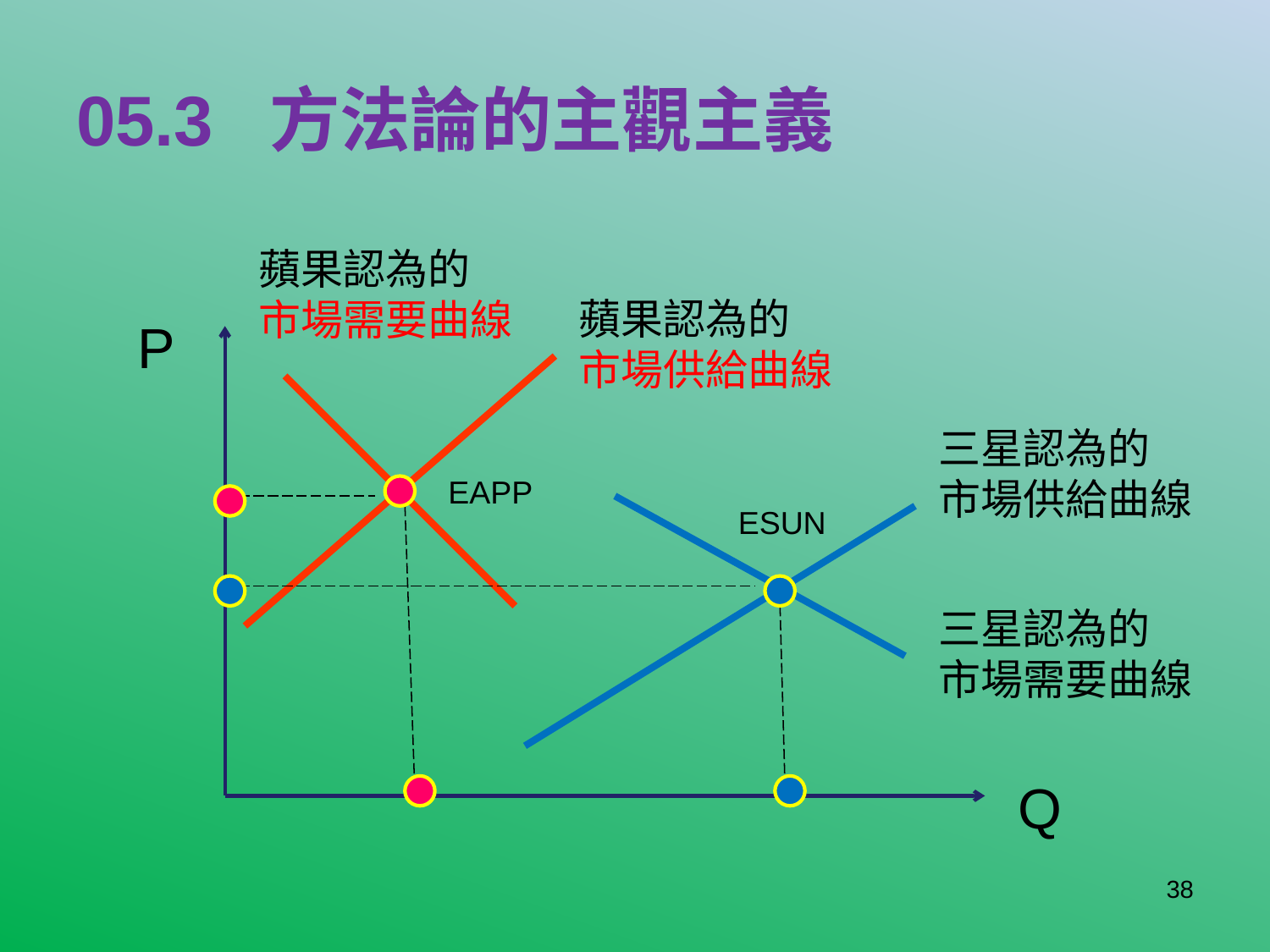

# 05.3  方法論的主觀主義
蘋果認為的
市場需要曲線
蘋果認為的
市場供給曲線
P
三星認為的
市場供給曲線
EAPP

ESUN

三星認為的
市場需要曲線
Q

38